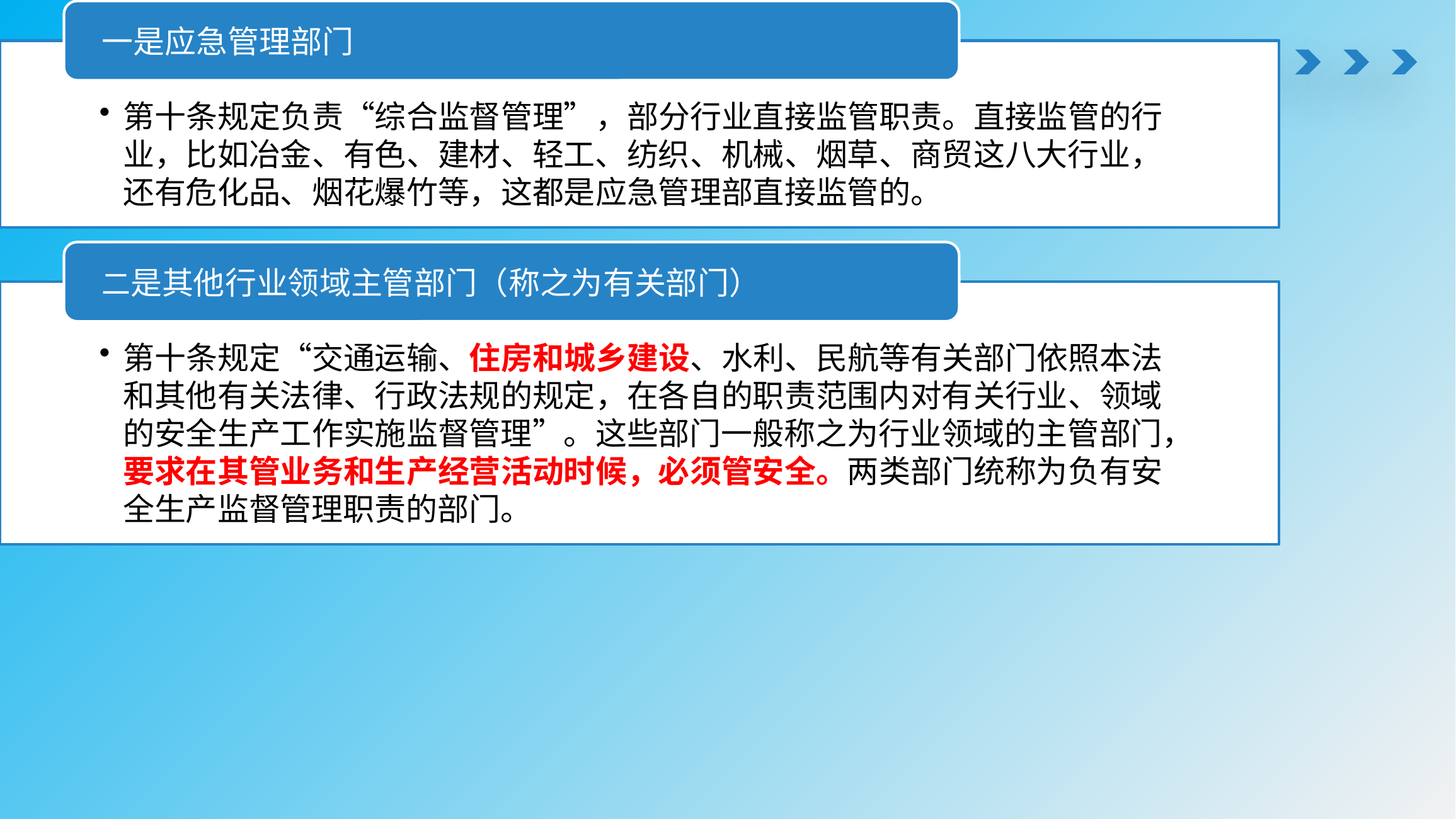

# （三）进一步明确地方政府和有关部门的安全生产 监督管理职责
          2.完善监督管理体制

第十条规定负责“综合监督管理”，部分行业直接监管职责。直接监管的行业，比如冶金、有色、建材、轻工、纺织、机械、烟草、商贸这八大行业，还有危化品、烟花爆竹等，这都是应急管理部直接监管的。
一是应急管理部门
第十条规定“交通运输、住房和城乡建设、水利、民航等有关部门依照本法和其他有关法律、行政法规的规定，在各自的职责范围内对有关行业、领域的安全生产工作实施监督管理”。这些部门一般称之为行业领域的主管部门，要求在其管业务和生产经营活动时候，必须管安全。两类部门统称为负有安全生产监督管理职责的部门。
二是其他行业领域主管部门（称之为有关部门）